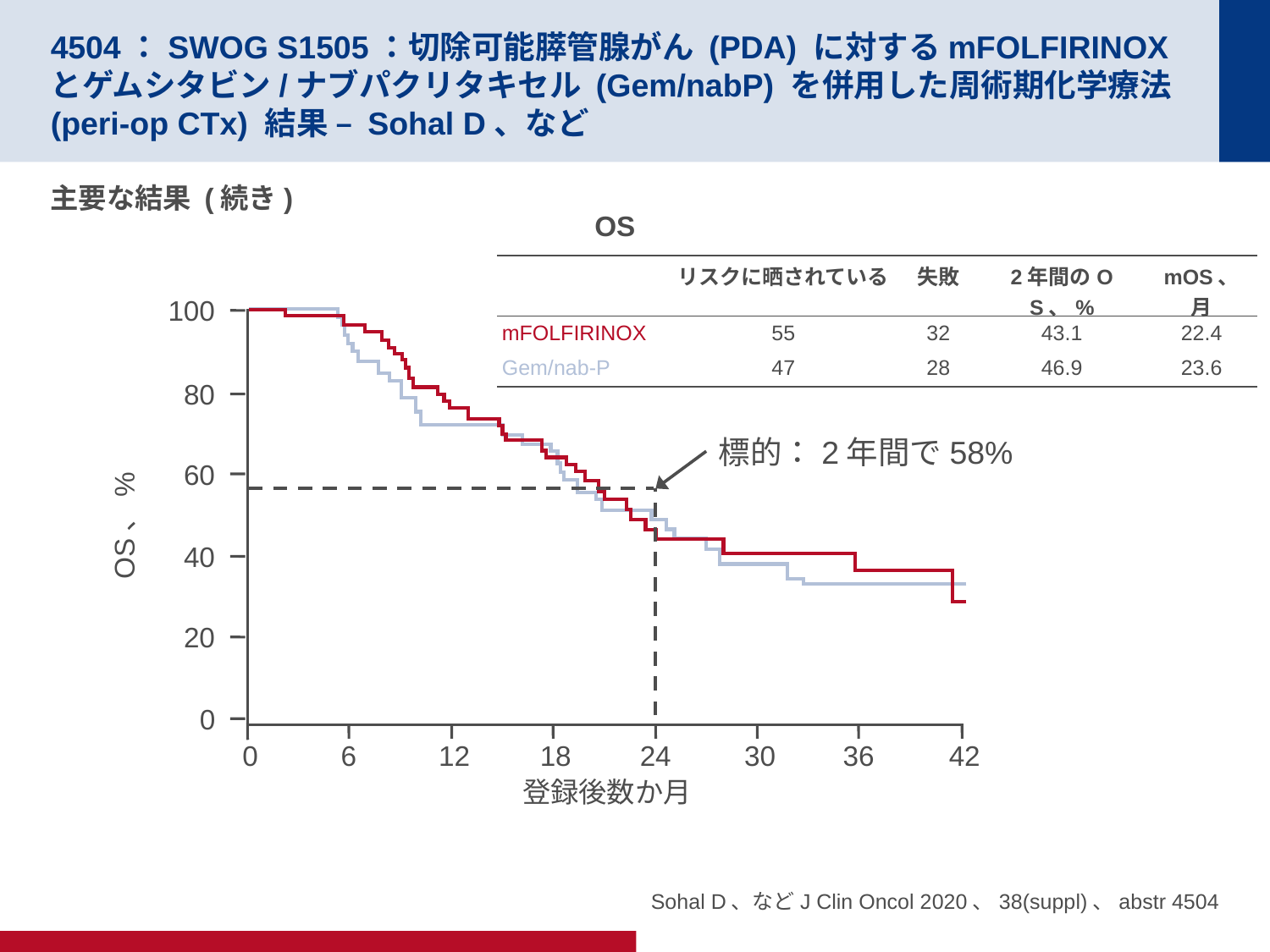

# 4504：SWOG S1505：切除可能膵管腺がん (PDA) に対するmFOLFIRINOXとゲムシタビン/ナブパクリタキセル (Gem/nabP) を併用した周術期化学療法 (peri-op CTx) 結果 – Sohal D、など
主要な結果 (続き)
OS
|  | リスクに晒されている | 失敗 | 2年間のOS、% | mOS、 月 |
| --- | --- | --- | --- | --- |
| mFOLFIRINOX | 55 | 32 | 43.1 | 22.4 |
| Gem/nab-P | 47 | 28 | 46.9 | 23.6 |
100

80

標的：2年間で58%
60

OS、%
40

20

0

0
6
12
18
24
30
36
42
登録後数か月
Sohal D、などJ Clin Oncol 2020、38(suppl)、abstr 4504